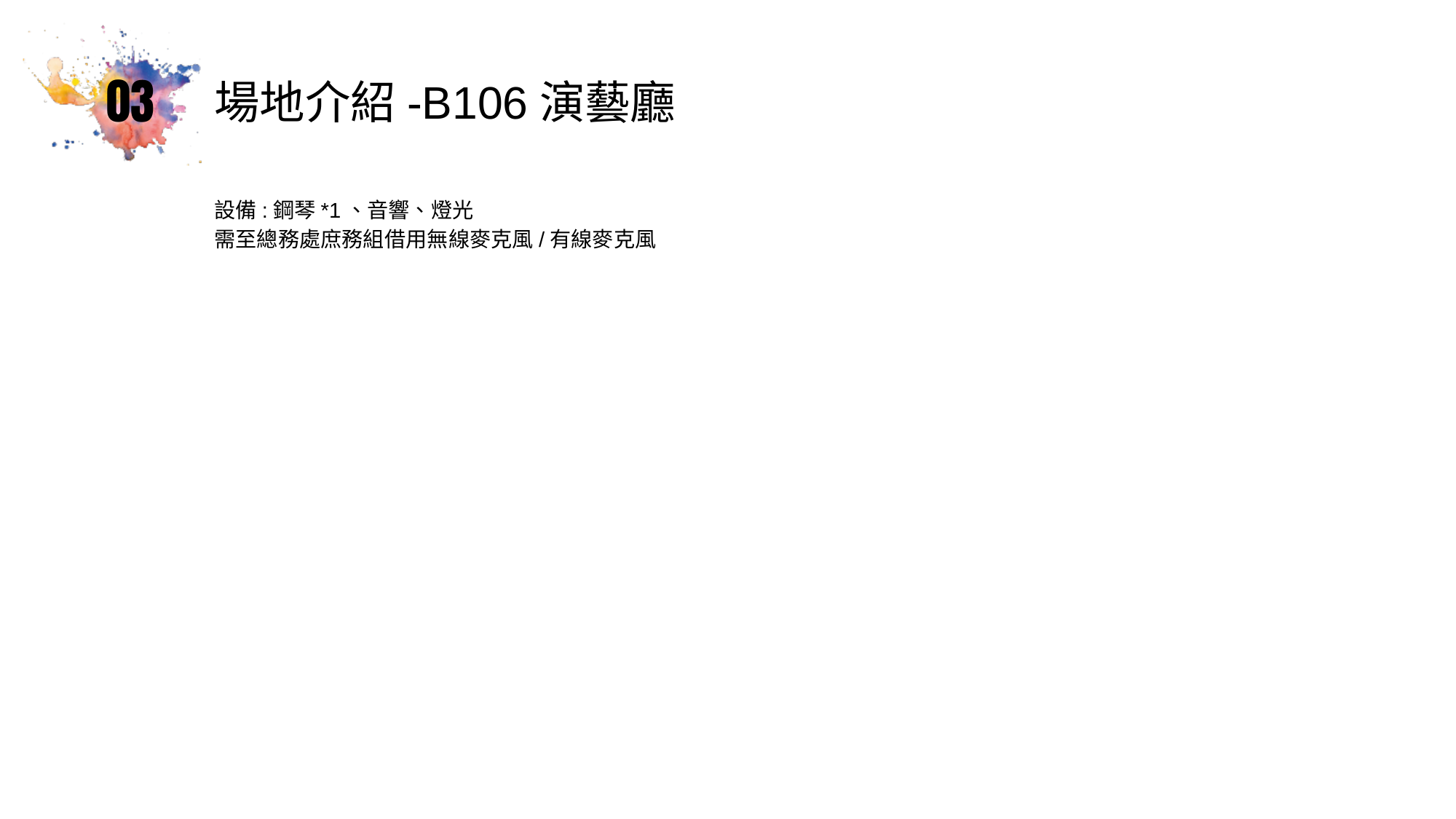

# 場地介紹-B106演藝廳
設備:鋼琴*1、音響、燈光
需至總務處庶務組借用無線麥克風/有線麥克風